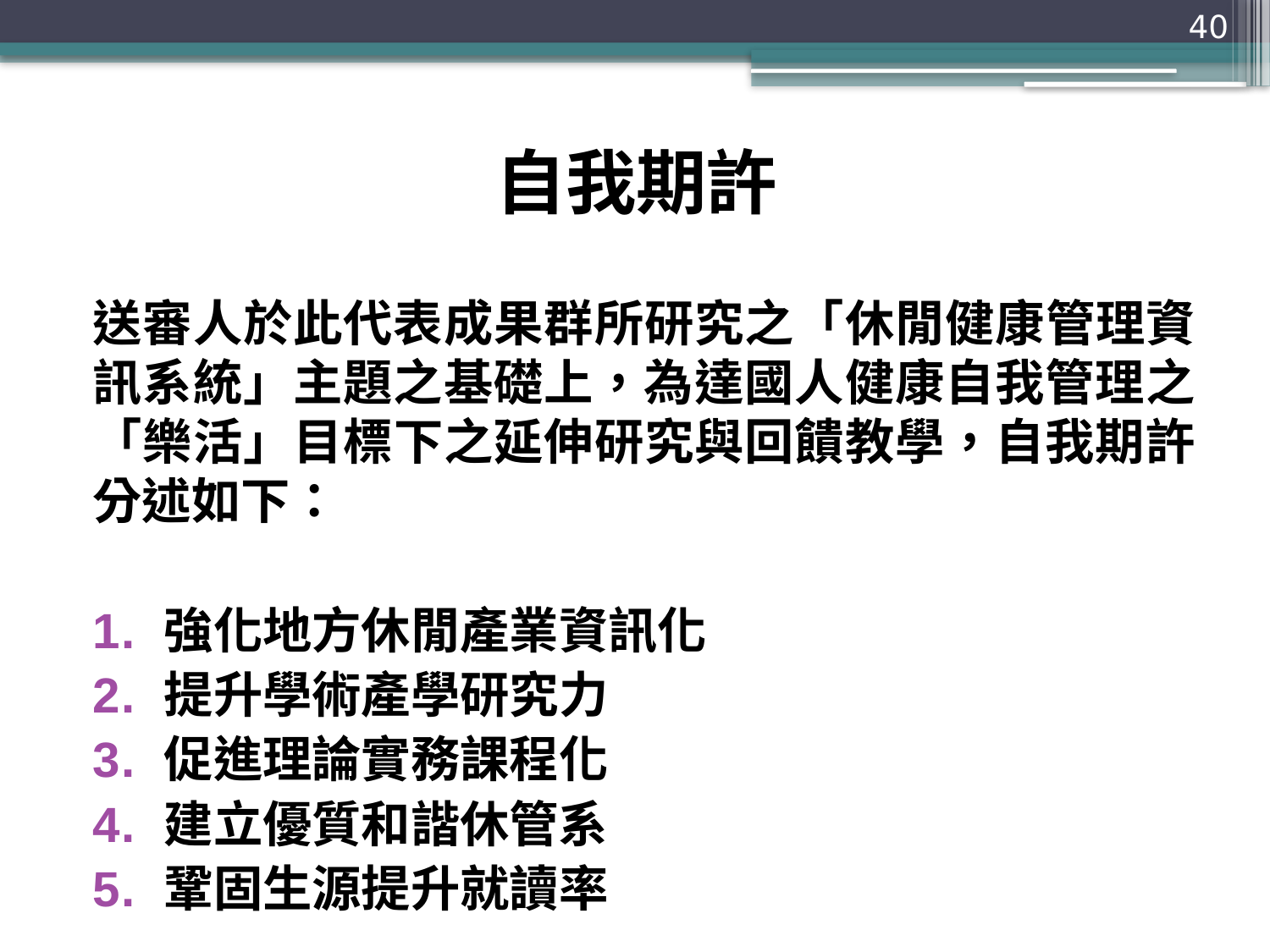

40
# 自我期許
送審人於此代表成果群所研究之「休閒健康管理資訊系統」主題之基礎上，為達國人健康自我管理之「樂活」目標下之延伸研究與回饋教學，自我期許分述如下：

強化地方休閒產業資訊化
提升學術產學研究力
促進理論實務課程化
建立優質和諧休管系
鞏固生源提升就讀率